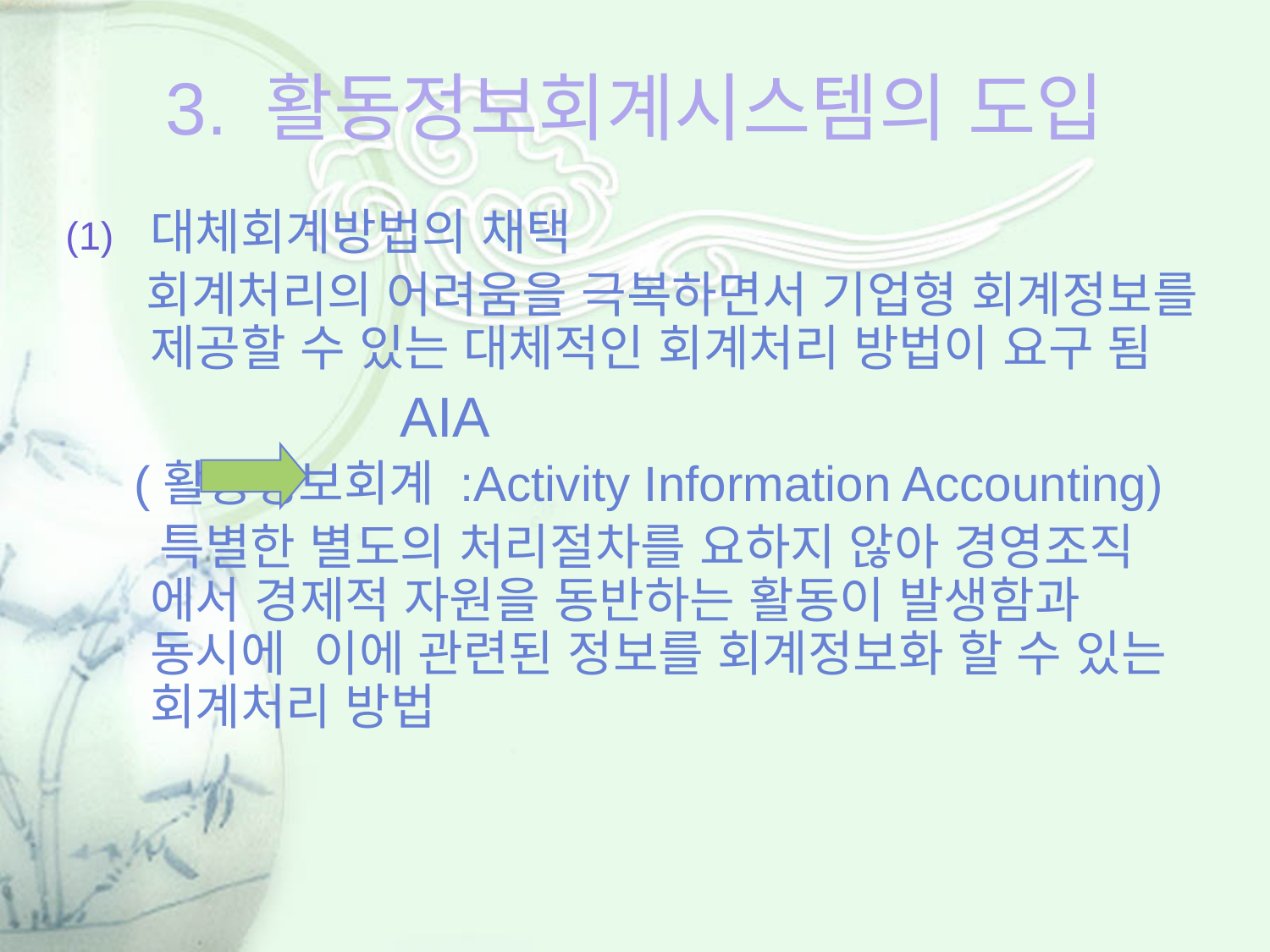

# 3. 활동정보회계시스템의 도입
대체회계방법의 채택
     회계처리의 어려움을 극복하면서 기업형 회계정보를 제공할 수 있는 대체적인 회계처리 방법이 요구 됨
                        AIA
     (활동정보회계 :Activity Information Accounting)
      특별한 별도의 처리절차를 요하지 않아 경영조직 에서 경제적 자원을 동반하는 활동이 발생함과 동시에  이에 관련된 정보를 회계정보화 할 수 있는 회계처리 방법